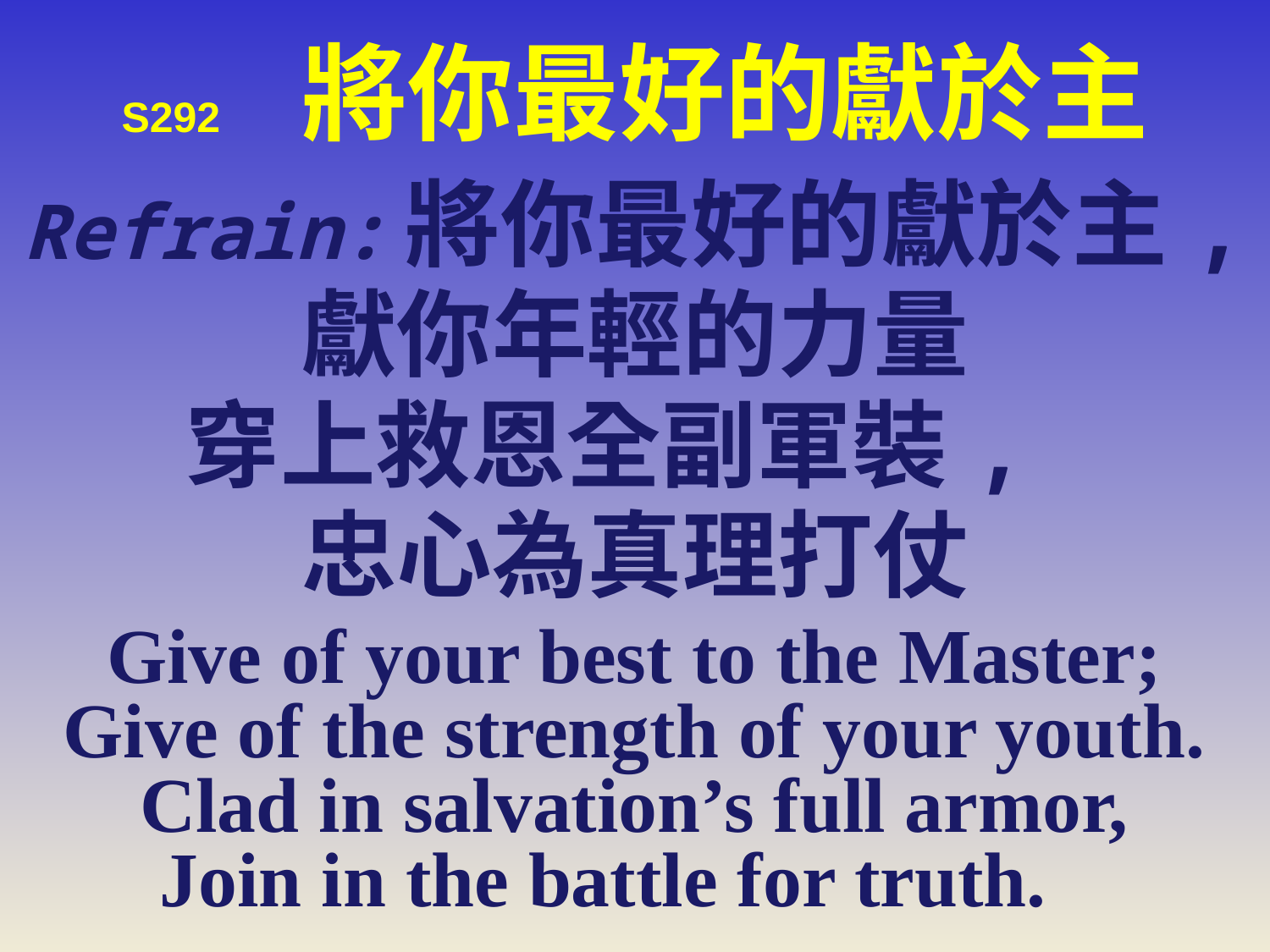

# S292      將你最好的獻於主
Refrain:將你最好的獻於主,
獻你年輕的力量
穿上救恩全副軍裝,
忠心為真理打仗
Give of your best to the Master;
Give of the strength of your youth.
Clad in salvation’s full armor,
Join in the battle for truth.